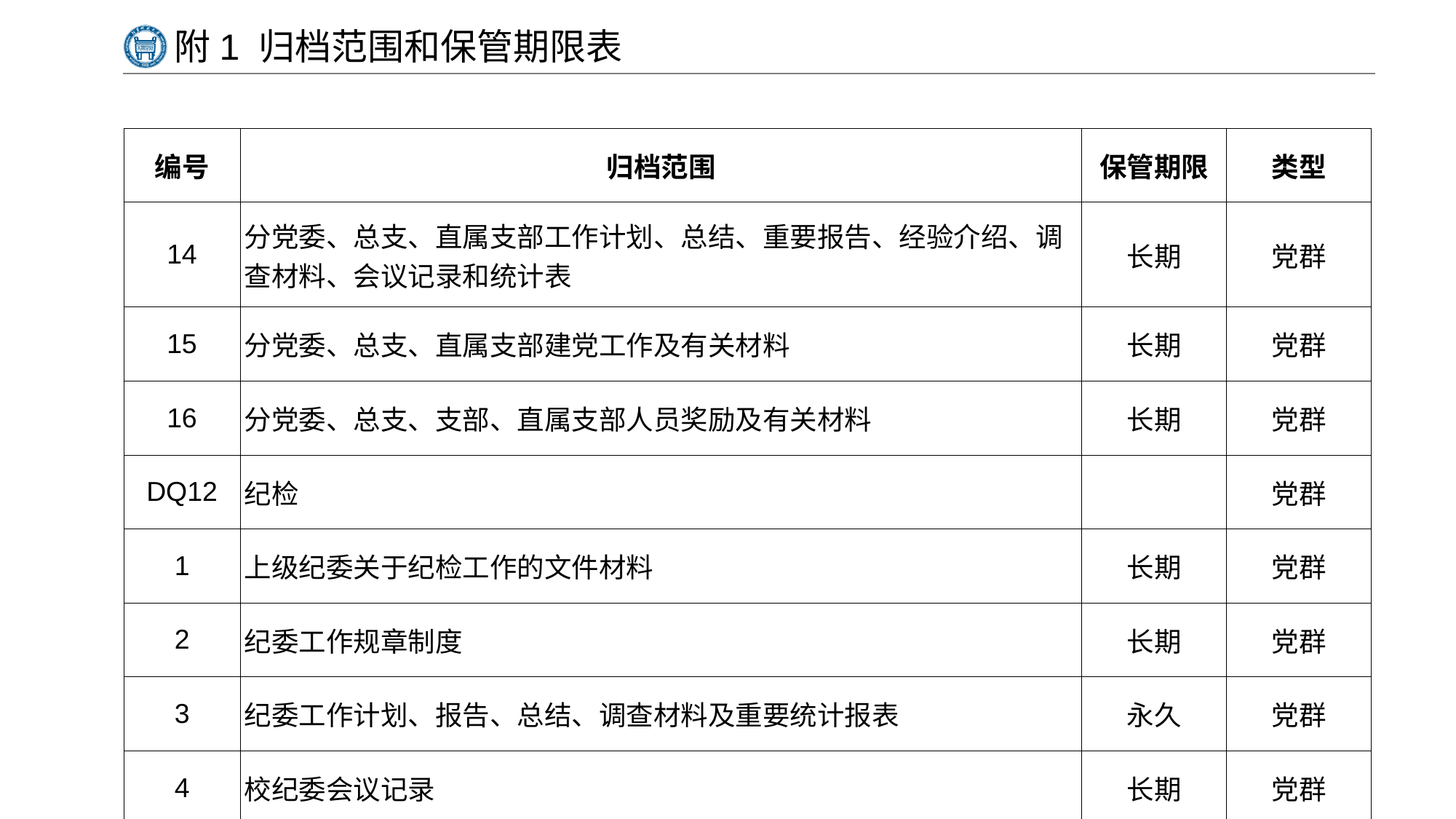

# 附1 归档范围和保管期限表
| 编号 | 归档范围 | 保管期限 | 类型 |
| --- | --- | --- | --- |
| 14 | 分党委、总支、直属支部工作计划、总结、重要报告、经验介绍、调查材料、会议记录和统计表 | 长期 | 党群 |
| 15 | 分党委、总支、直属支部建党工作及有关材料 | 长期 | 党群 |
| 16 | 分党委、总支、支部、直属支部人员奖励及有关材料 | 长期 | 党群 |
| DQ12 | 纪检 |  | 党群 |
| 1 | 上级纪委关于纪检工作的文件材料 | 长期 | 党群 |
| 2 | 纪委工作规章制度 | 长期 | 党群 |
| 3 | 纪委工作计划、报告、总结、调查材料及重要统计报表 | 永久 | 党群 |
| 4 | 校纪委会议记录 | 长期 | 党群 |